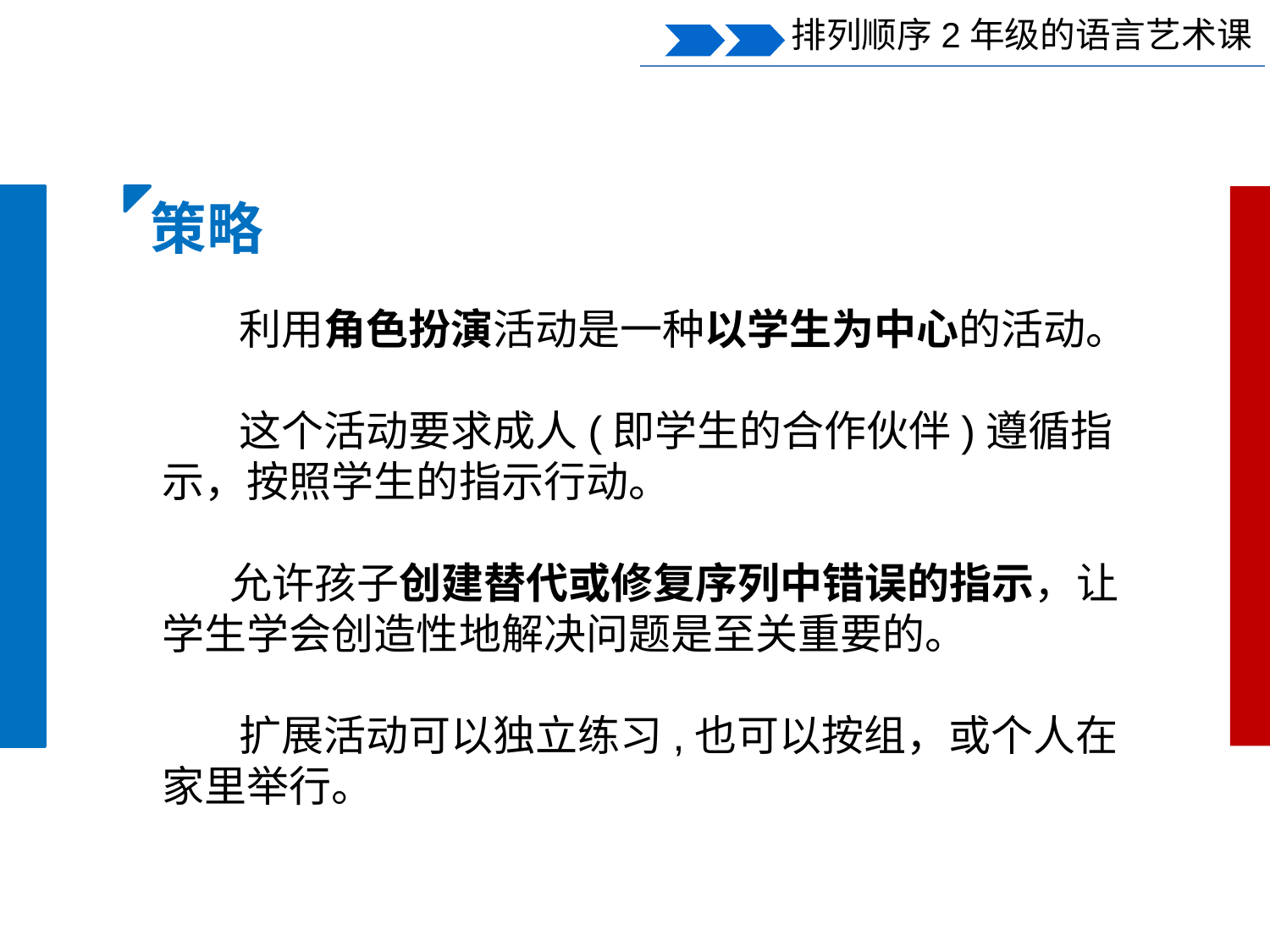

排列顺序2年级的语言艺术课

策略
       利用角色扮演活动是一种以学生为中心的活动。

       这个活动要求成人(即学生的合作伙伴)遵循指示，按照学生的指示行动。

      允许孩子创建替代或修复序列中错误的指示，让学生学会创造性地解决问题是至关重要的。

       扩展活动可以独立练习,也可以按组，或个人在家里举行。